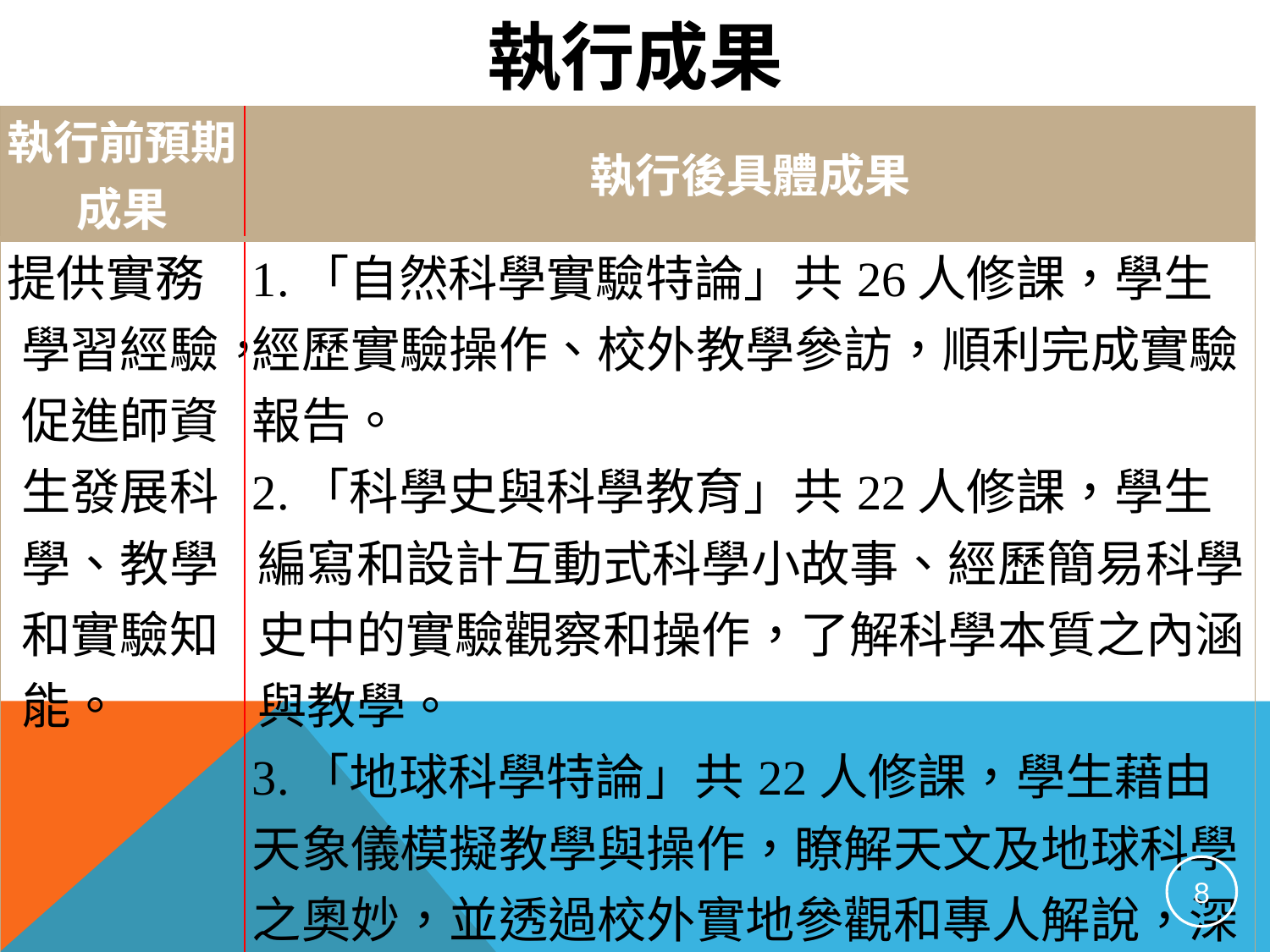

# 執行成果
| 執行前預期成果 | 執行後具體成果 |
| --- | --- |
| 提供實務學習經驗，促進師資生發展科學、教學和實驗知能。 | 1.「自然科學實驗特論」共26人修課，學生經歷實驗操作、校外教學參訪，順利完成實驗報告。 2.「科學史與科學教育」共22人修課，學生編寫和設計互動式科學小故事、經歷簡易科學史中的實驗觀察和操作，了解科學本質之內涵與教學。 3.「地球科學特論」共22人修課，學生藉由天象儀模擬教學與操作，瞭解天文及地球科學之奧妙，並透過校外實地參觀和專人解說，深入瞭解氣象及地震相關知識。 |
8